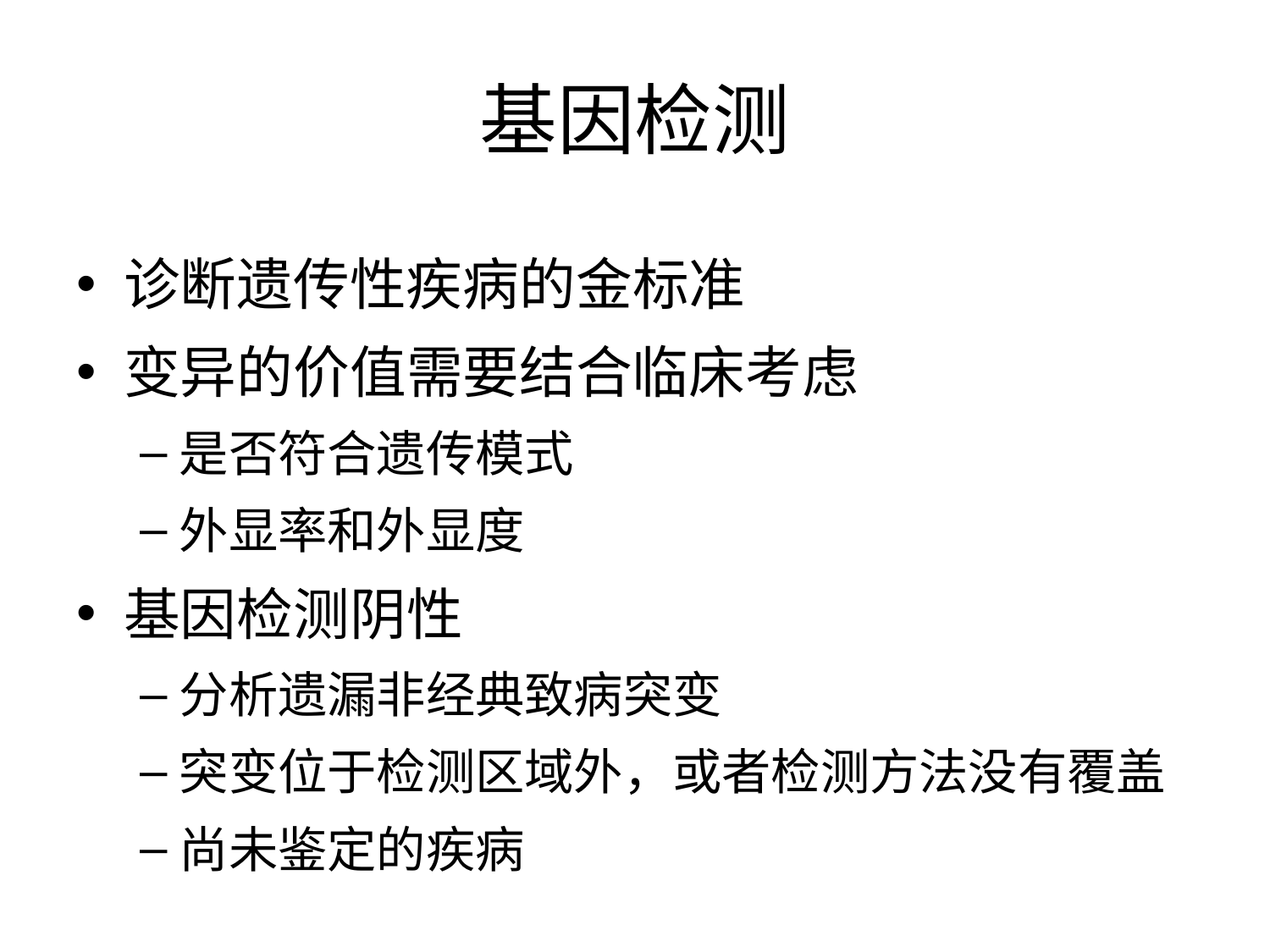

# 基因检测
诊断遗传性疾病的金标准
变异的价值需要结合临床考虑
是否符合遗传模式
外显率和外显度
基因检测阴性
分析遗漏非经典致病突变
突变位于检测区域外，或者检测方法没有覆盖
尚未鉴定的疾病